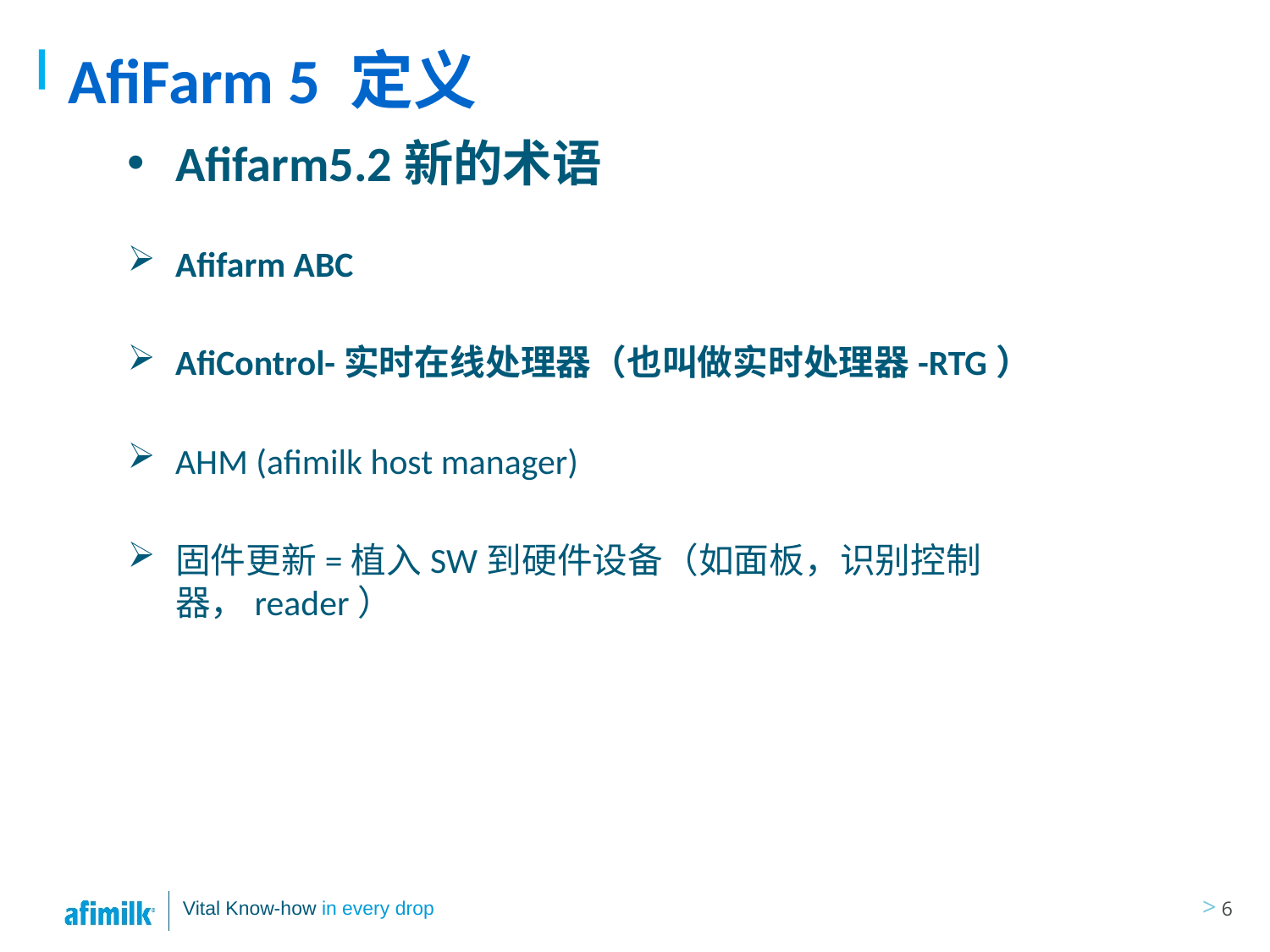

# AfiFarm 5 定义
Afifarm5.2新的术语

Afifarm ABC

AfiControl-实时在线处理器（也叫做实时处理器-RTG）

AHM (afimilk host manager)

固件更新=植入SW到硬件设备（如面板，识别控制器，reader）